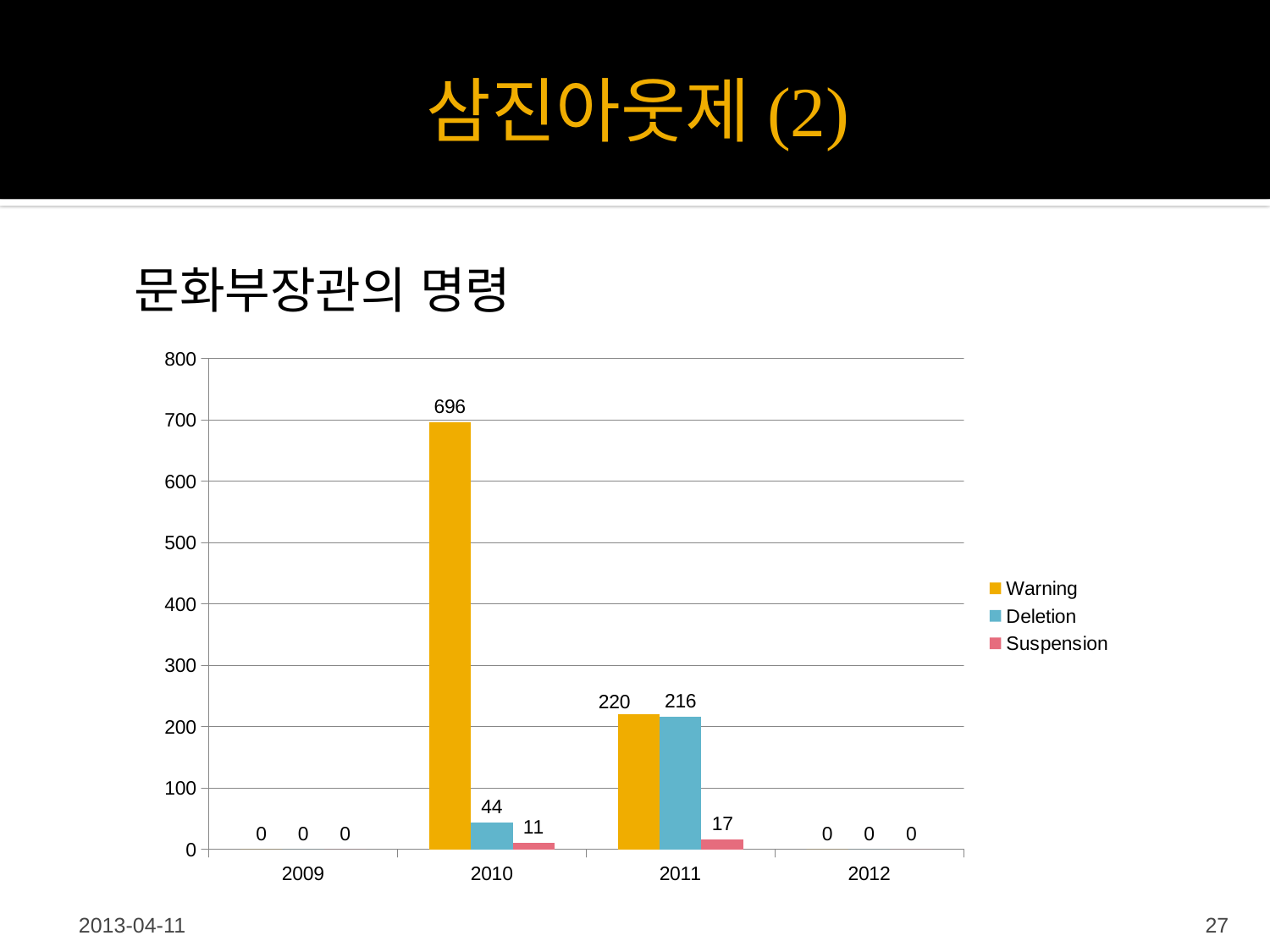

# 삼진아웃제(2)
문화부장관의 명령

### Chart

| Category | Warning | Deletion | Suspension |
|---|---|---|---|
| 2009 | 0.0 | 0.0 | 0.0 |
| 2010 | 696.0 | 44.0 | 11.0 |
| 2011 | 220.0 | 216.0 | 17.0 |
| 2012 | 0.0 | 0.0 | 0.0 |
2013-04-11
27